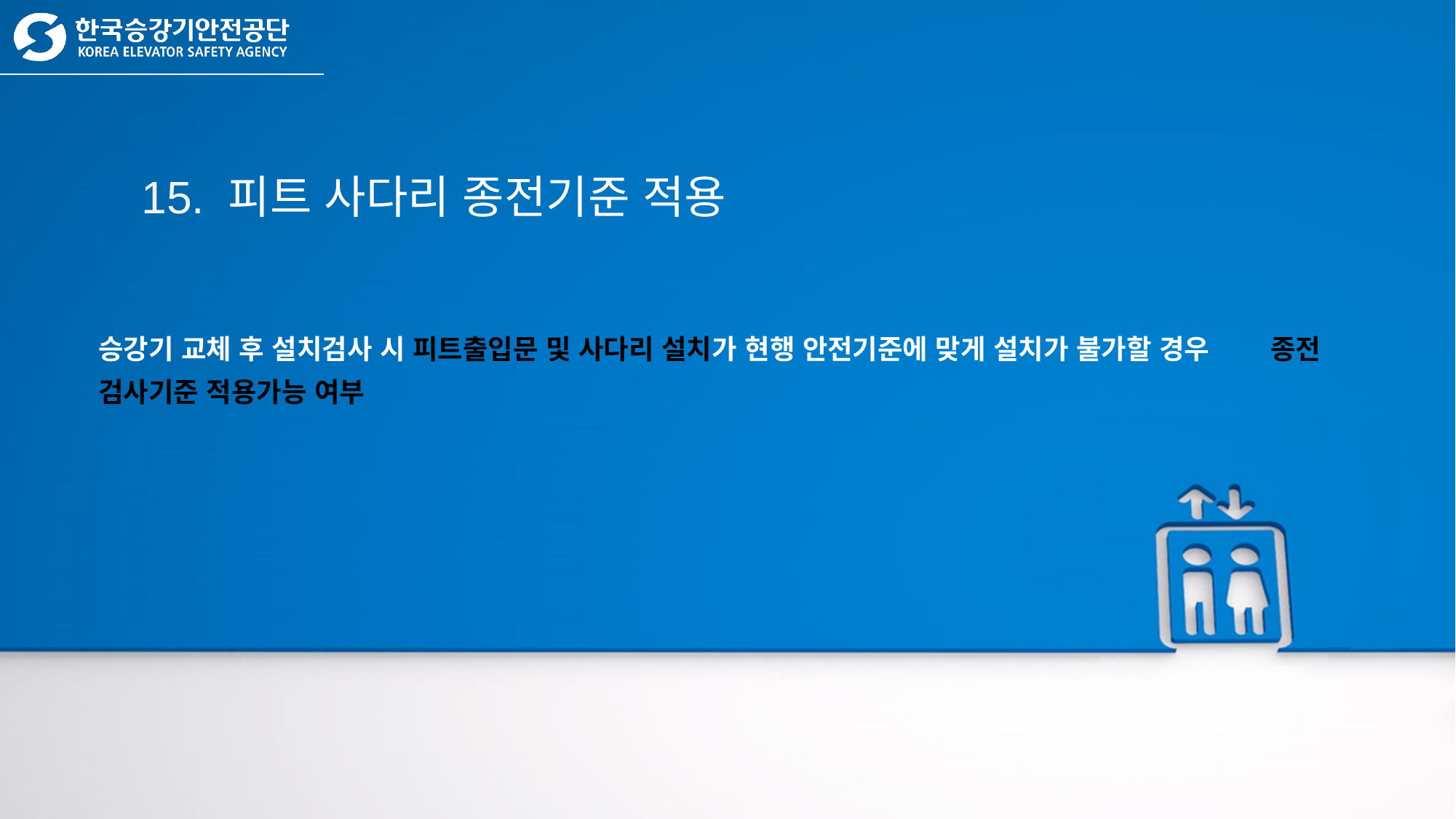

15. 피트 사다리 종전기준 적용
승강기 교체 후 설치검사 시 피트출입문 및 사다리 설치가 현행 안전기준에 맞게 설치가 불가할 경우        종전 검사기준 적용가능 여부